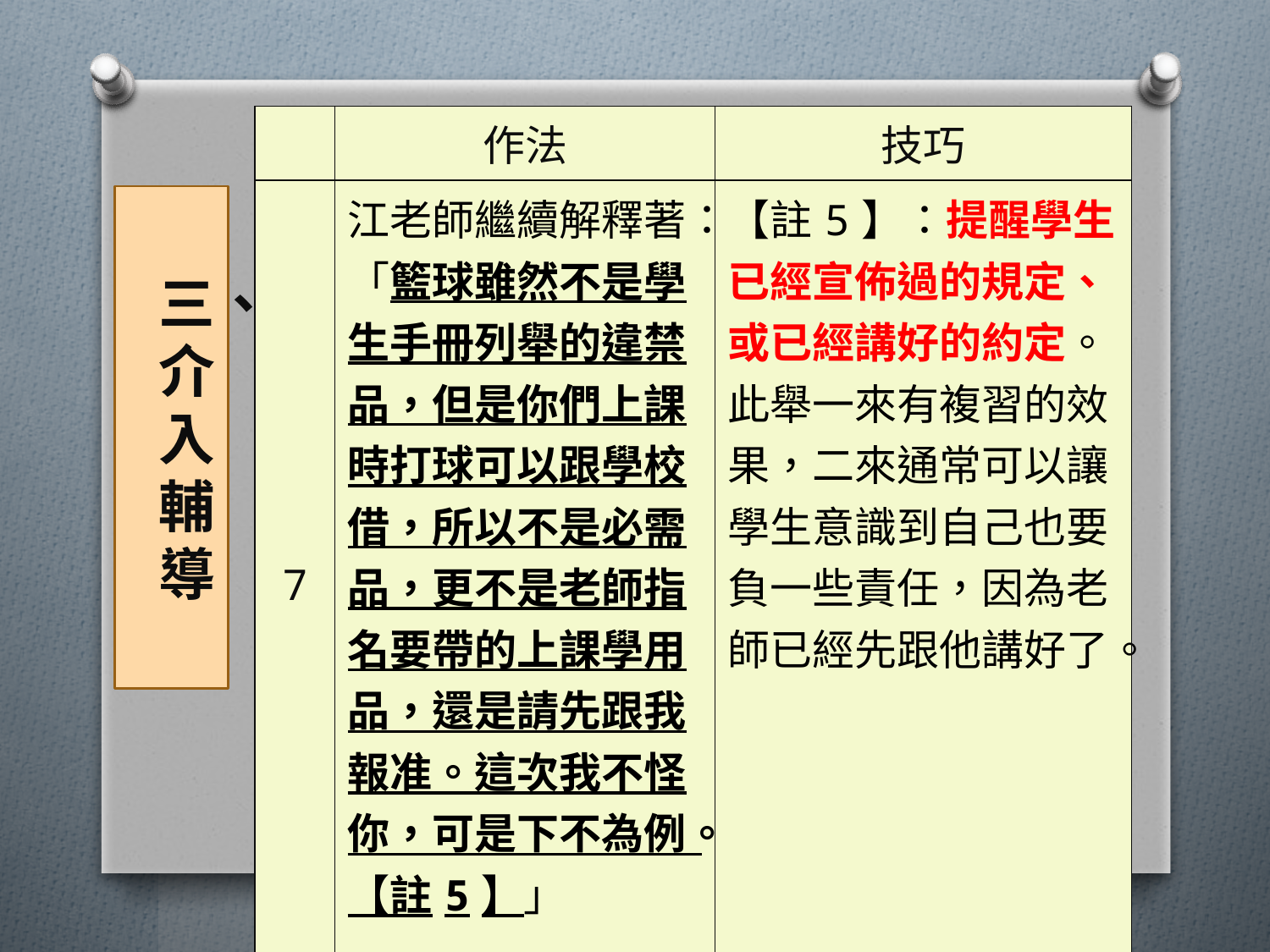

|  | 作法 | 技巧 |
| --- | --- | --- |
| 7 | 江老師繼續解釋著： 「籃球雖然不是學生手冊列舉的違禁品，但是你們上課時打球可以跟學校借，所以不是必需品，更不是老師指名要帶的上課學用品，還是請先跟我報准。這次我不怪你，可是下不為例。【註5】」 | 【註5】：提醒學生已經宣佈過的規定、或已經講好的約定。此舉一來有複習的效果，二來通常可以讓學生意識到自己也要負一些責任，因為老師已經先跟他講好了。 |
# 三、介入輔導